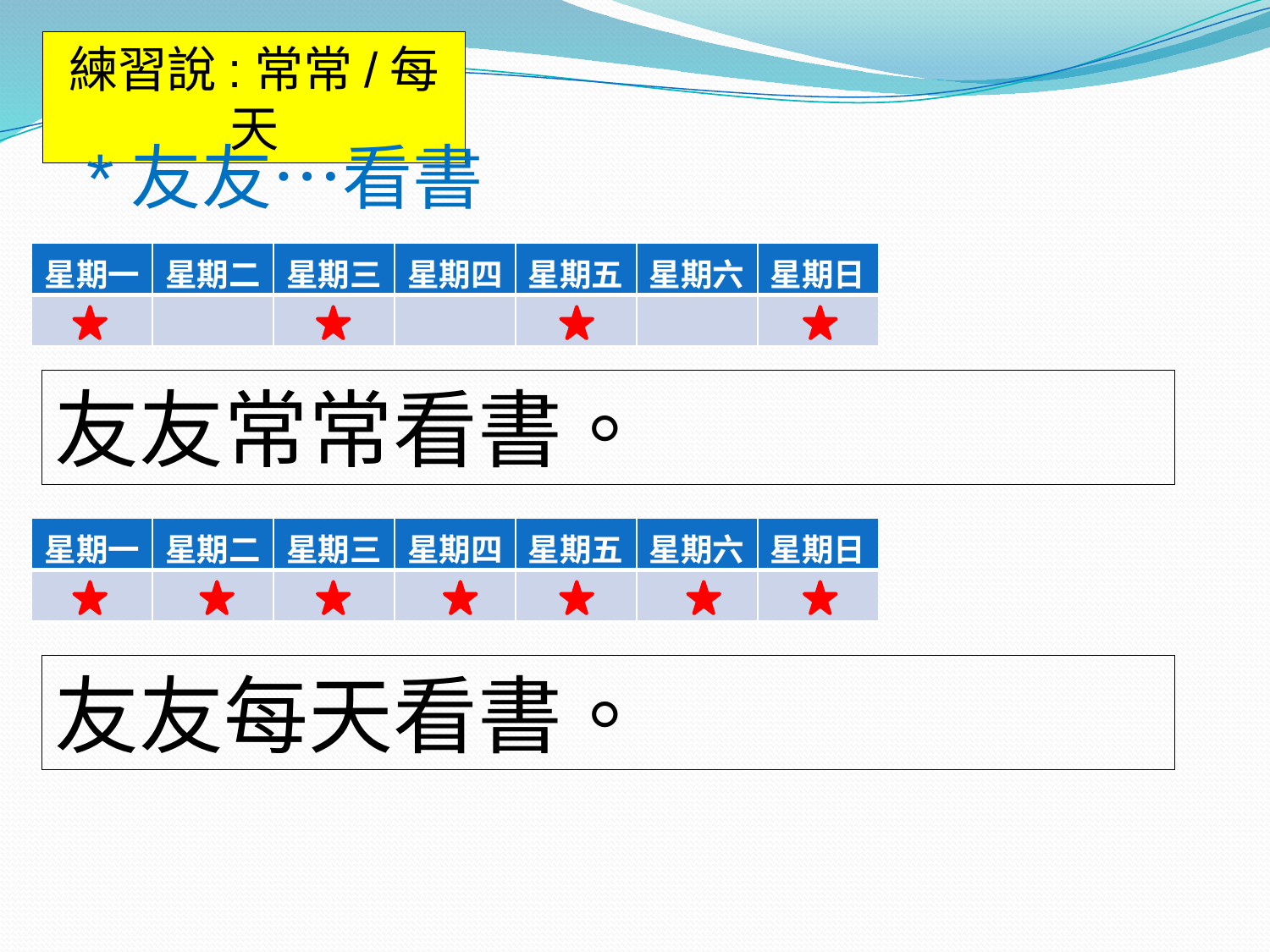

練習說:常常/每天
*友友…看書
| 星期一 | 星期二 | 星期三 | 星期四 | 星期五 | 星期六 | 星期日 |
| --- | --- | --- | --- | --- | --- | --- |
|  |  |  |  |  |  |  |

友友常常看書。
| 星期一 | 星期二 | 星期三 | 星期四 | 星期五 | 星期六 | 星期日 |
| --- | --- | --- | --- | --- | --- | --- |
|  |  |  |  |  |  |  |

友友每天看書。